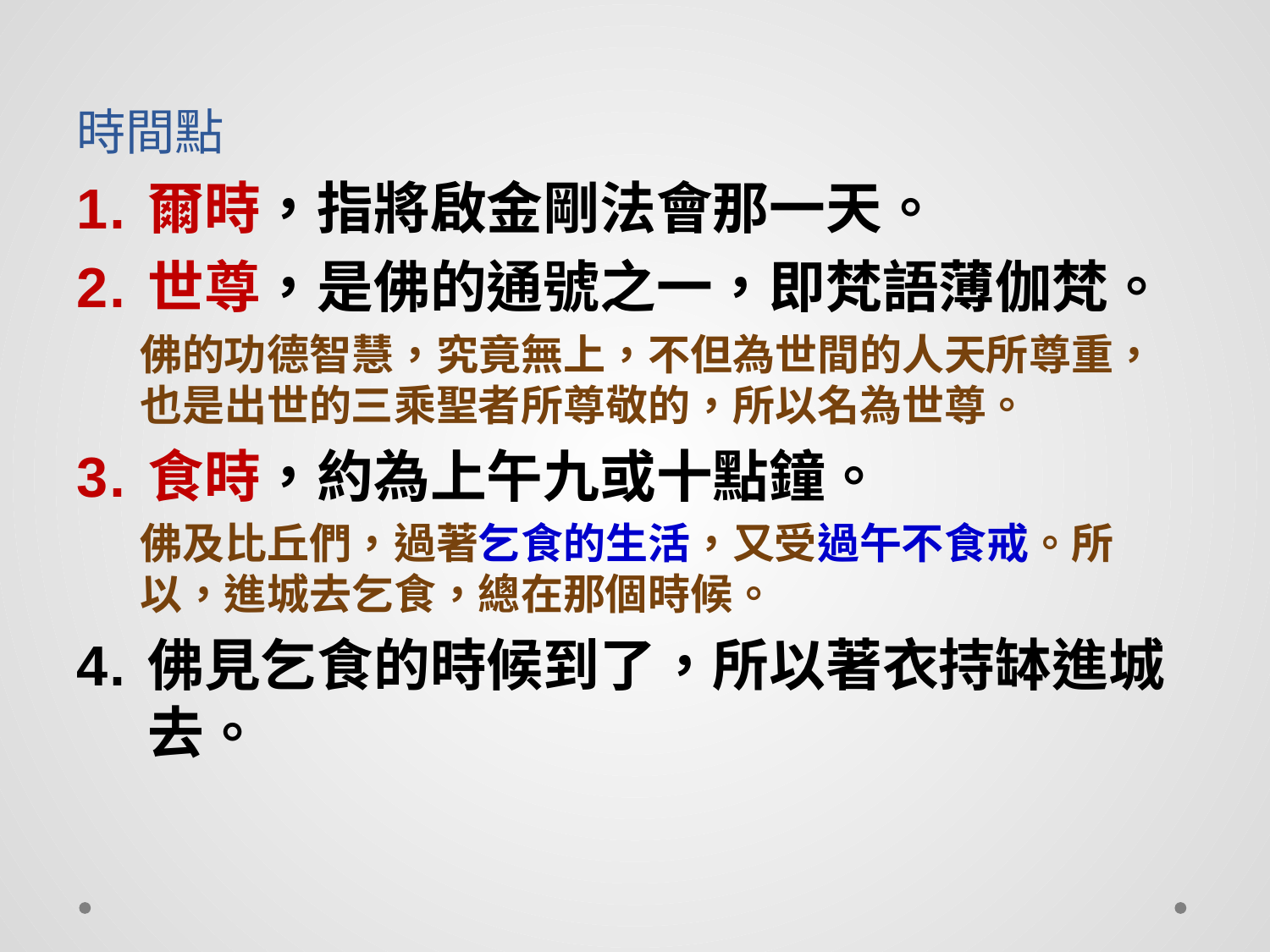

# 時間點
爾時，指將啟金剛法會那一天。
世尊，是佛的通號之一，即梵語薄伽梵。
佛的功德智慧，究竟無上，不但為世間的人天所尊重，也是出世的三乘聖者所尊敬的，所以名為世尊。
食時，約為上午九或十點鐘。
佛及比丘們，過著乞食的生活，又受過午不食戒。所以，進城去乞食，總在那個時候。
佛見乞食的時候到了，所以著衣持缽進城去。